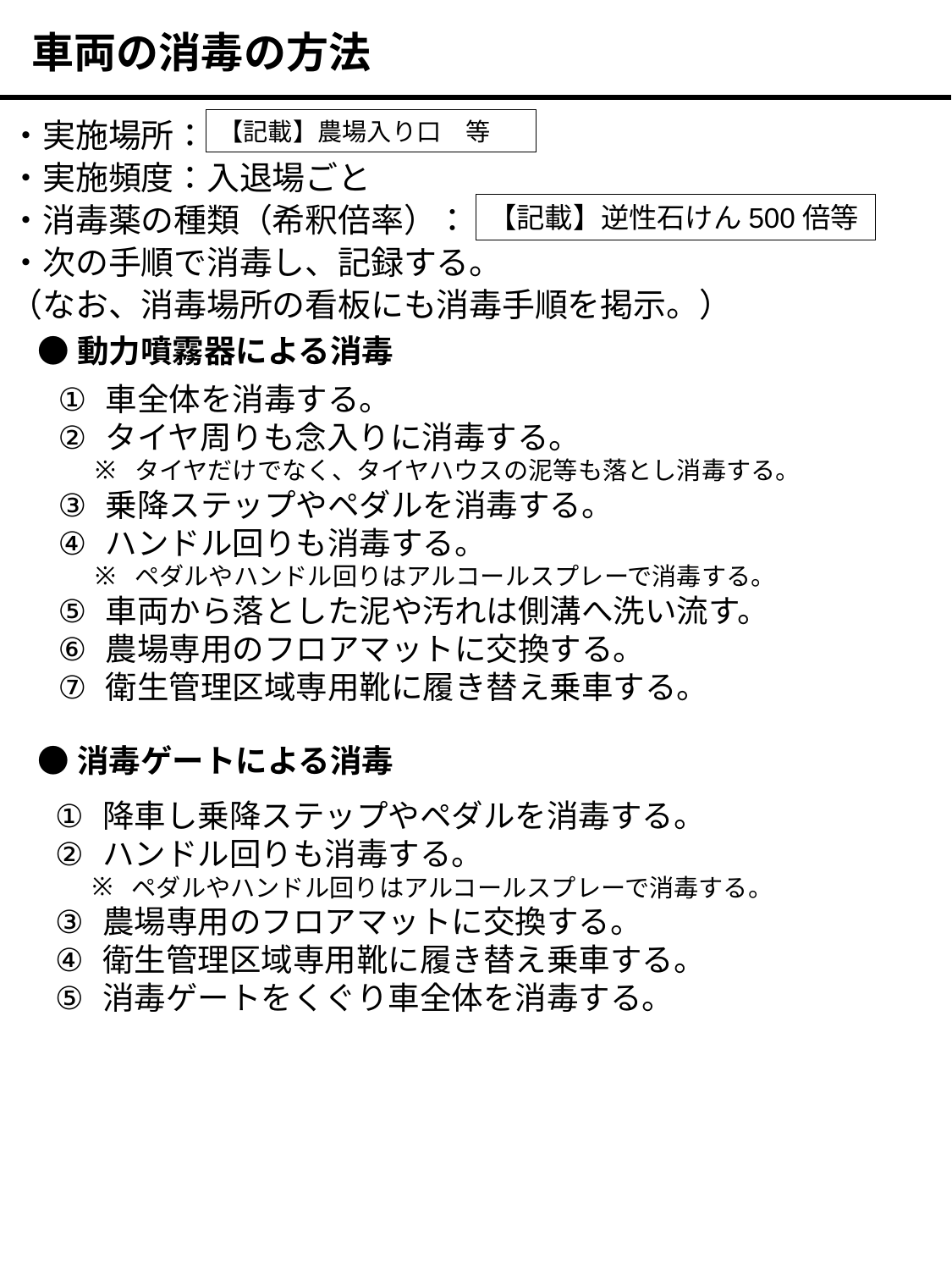

車両の消毒の方法
・実施場所：
・実施頻度：入退場ごと
・消毒薬の種類（希釈倍率）：
・次の手順で消毒し、記録する。
（なお、消毒場所の看板にも消毒手順を掲示。）

【記載】農場入り口　等
【記載】逆性石けん500倍等
●動力噴霧器による消毒
車全体を消毒する。
タイヤ周りも念入りに消毒する。
タイヤだけでなく、タイヤハウスの泥等も落とし消毒する。
乗降ステップやペダルを消毒する。
ハンドル回りも消毒する。
ペダルやハンドル回りはアルコールスプレーで消毒する。
車両から落とした泥や汚れは側溝へ洗い流す。
農場専用のフロアマットに交換する。
衛生管理区域専用靴に履き替え乗車する。
●消毒ゲートによる消毒
降車し乗降ステップやペダルを消毒する。
ハンドル回りも消毒する。
ペダルやハンドル回りはアルコールスプレーで消毒する。
農場専用のフロアマットに交換する。
衛生管理区域専用靴に履き替え乗車する。
消毒ゲートをくぐり車全体を消毒する。